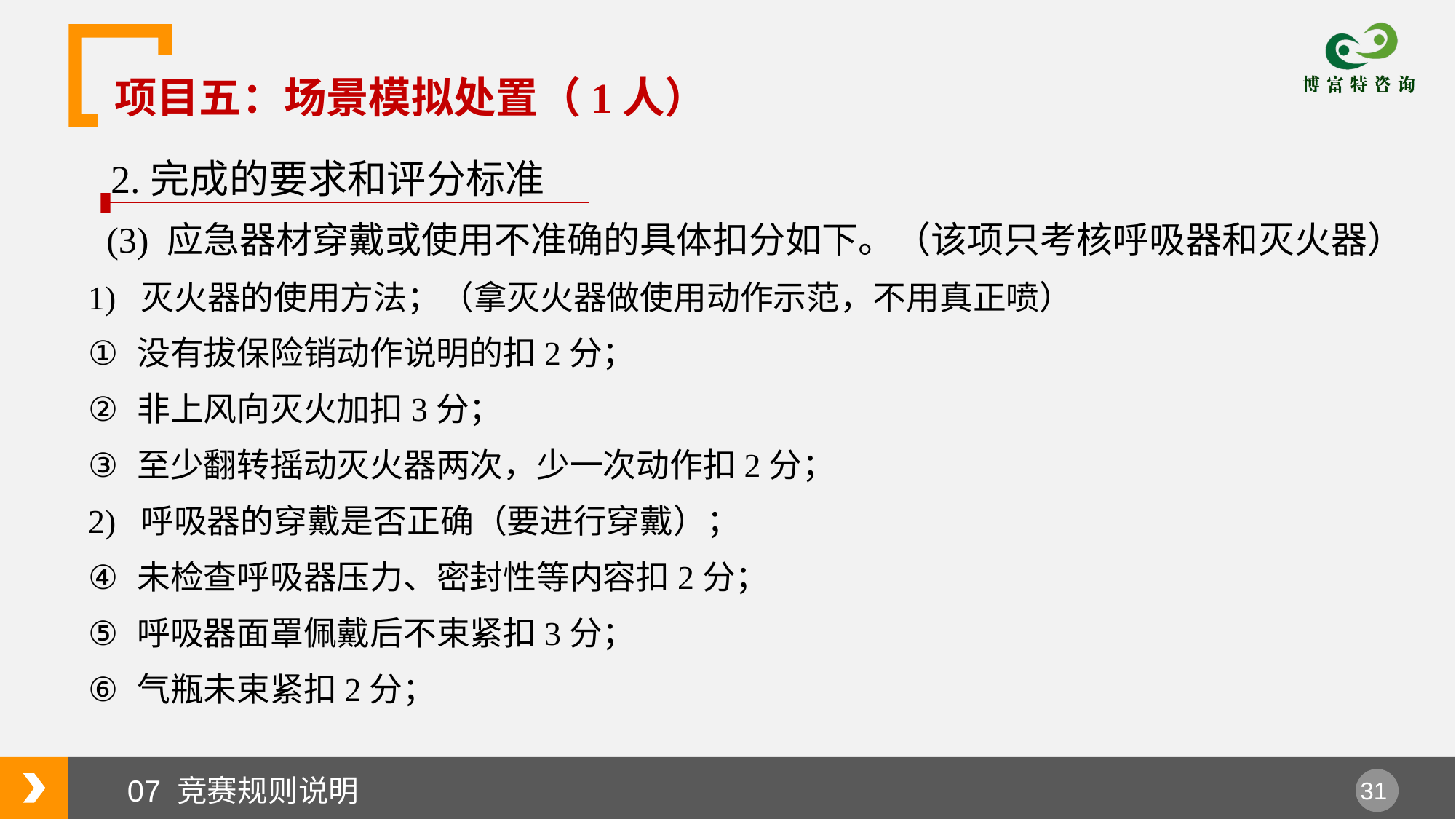

项目五：场景模拟处置（1人）
2.完成的要求和评分标准

  (3) 应急器材穿戴或使用不准确的具体扣分如下。（该项只考核呼吸器和灭火器）
1)  灭火器的使用方法；（拿灭火器做使用动作示范，不用真正喷）
 没有拔保险销动作说明的扣2分；
 非上风向灭火加扣3分；
 至少翻转摇动灭火器两次，少一次动作扣2分；
2)  呼吸器的穿戴是否正确（要进行穿戴）；
 未检查呼吸器压力、密封性等内容扣2分；
 呼吸器面罩佩戴后不束紧扣3分；
 气瓶未束紧扣2分；